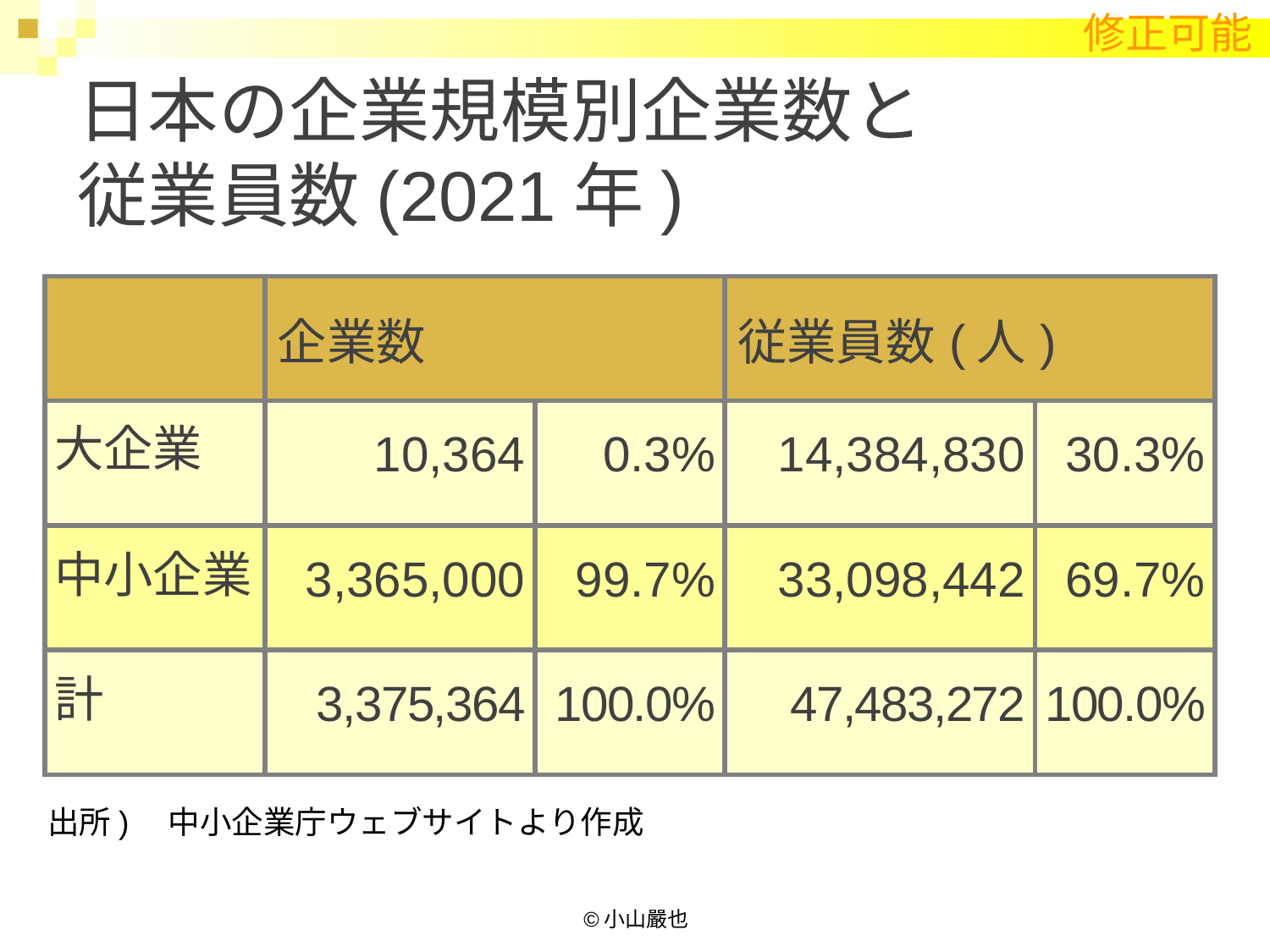

修正可能
# 日本の企業規模別企業数と 従業員数(2021年)
|  | 企業数 |  | 従業員数(人) |  |
| --- | --- | --- | --- | --- |
| 大企業 | 10,364 | 0.3% | 14,384,830 | 30.3% |
| 中小企業 | 3,365,000 | 99.7% | 33,098,442 | 69.7% |
| 計 | 3,375,364 | 100.0% | 47,483,272 | 100.0% |
出所)　中小企業庁ウェブサイトより作成
©小山嚴也